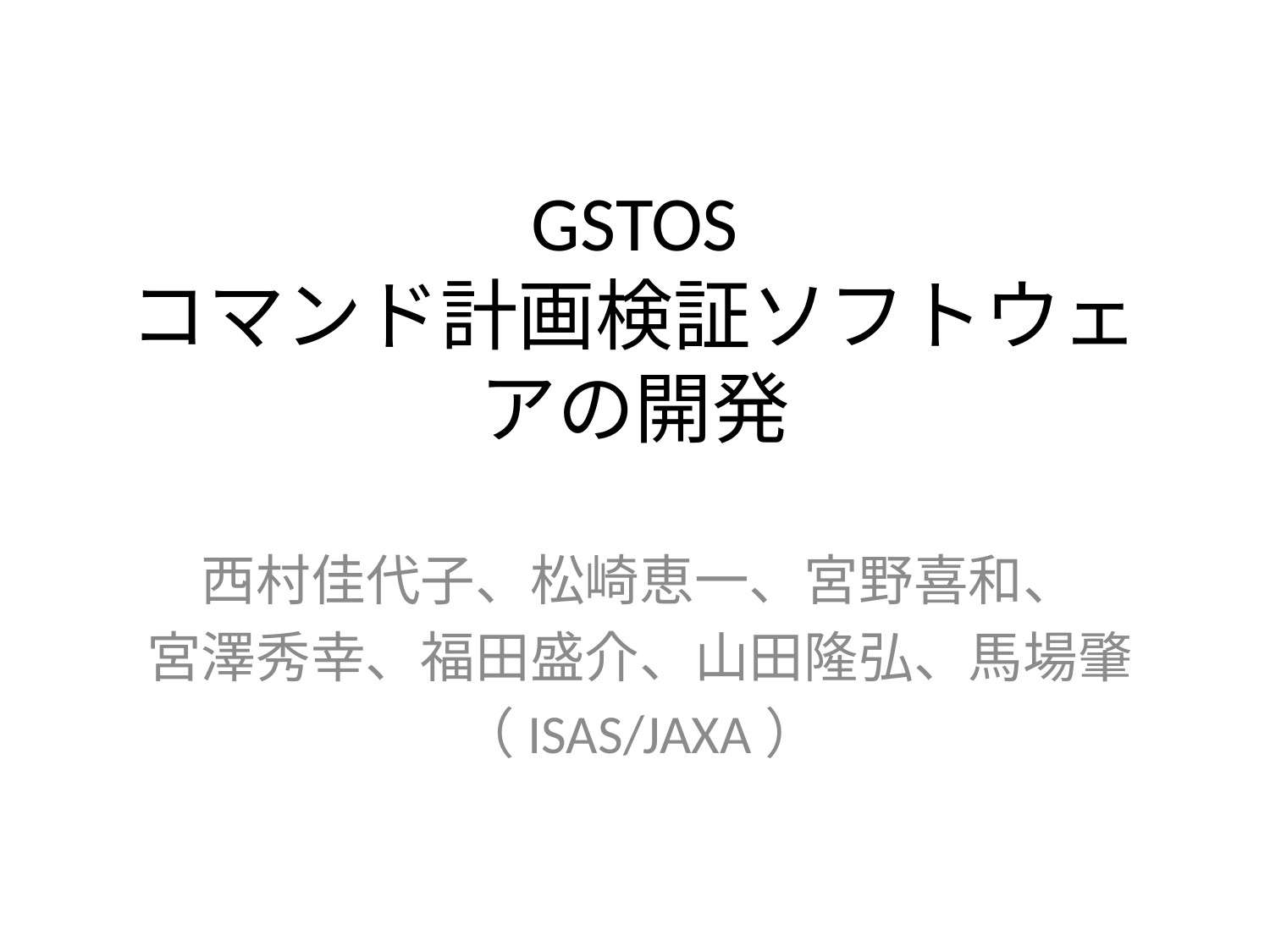

# GSTOS コマンド計画検証ソフトウェアの開発
西村佳代子、松崎恵一、宮野喜和、
宮澤秀幸、福田盛介、山田隆弘、馬場肇
（ISAS/JAXA）